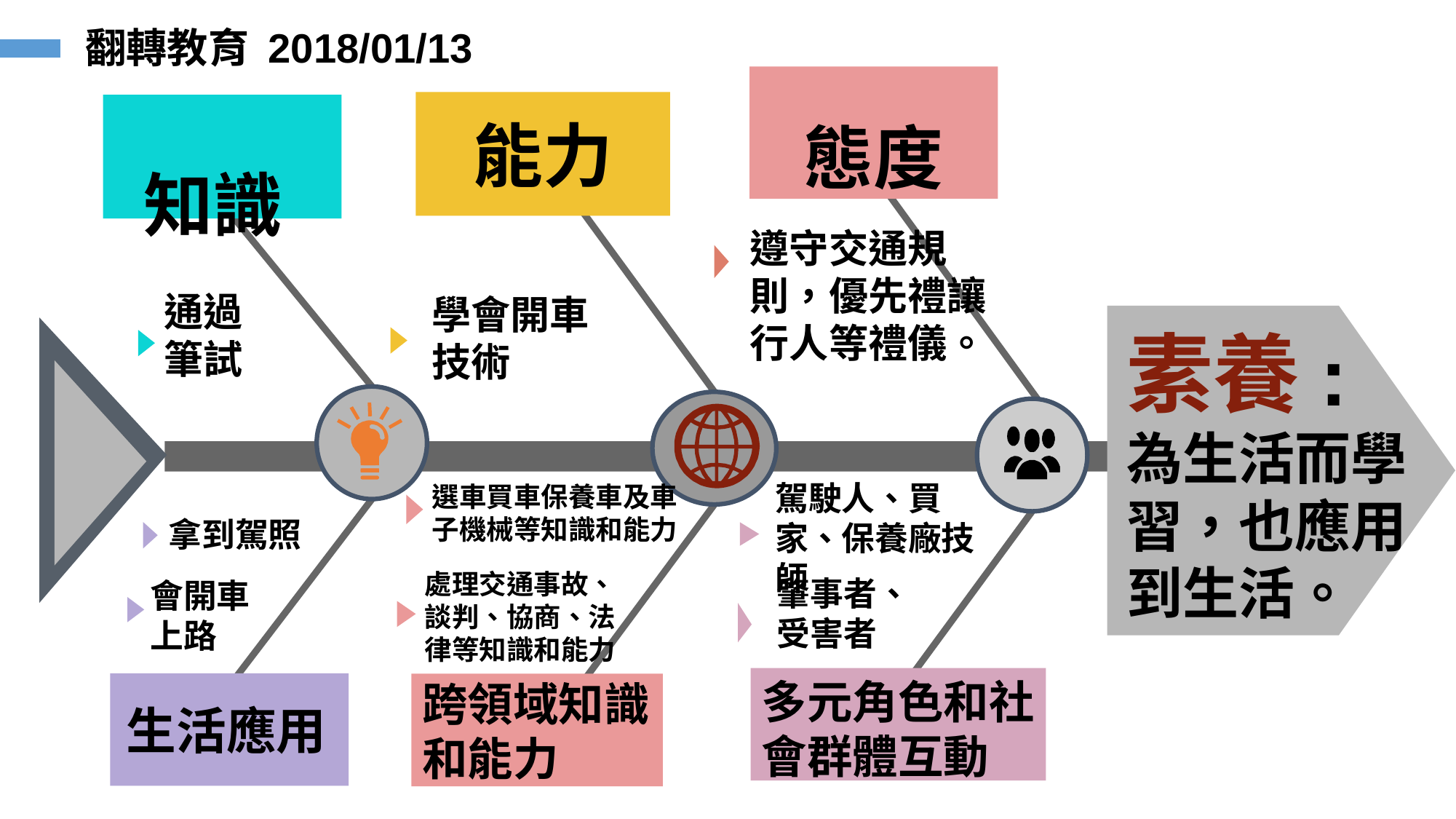

翻轉教育 2018/01/13
態度
能力
知識
遵守交通規則，優先禮讓行人等禮儀。

通過
筆試
學會開車技術

素養:
為生活而學習，也應用到生活。

駕駛人、買家、保養廠技師
選車買車保養車及車子機械等知識和能力

拿到駕照

處理交通事故、談判、協商、法律等知識和能力
肇事者、受害者
會開車上路

多元角色和社會群體互動
生活應用
跨領域知識和能力